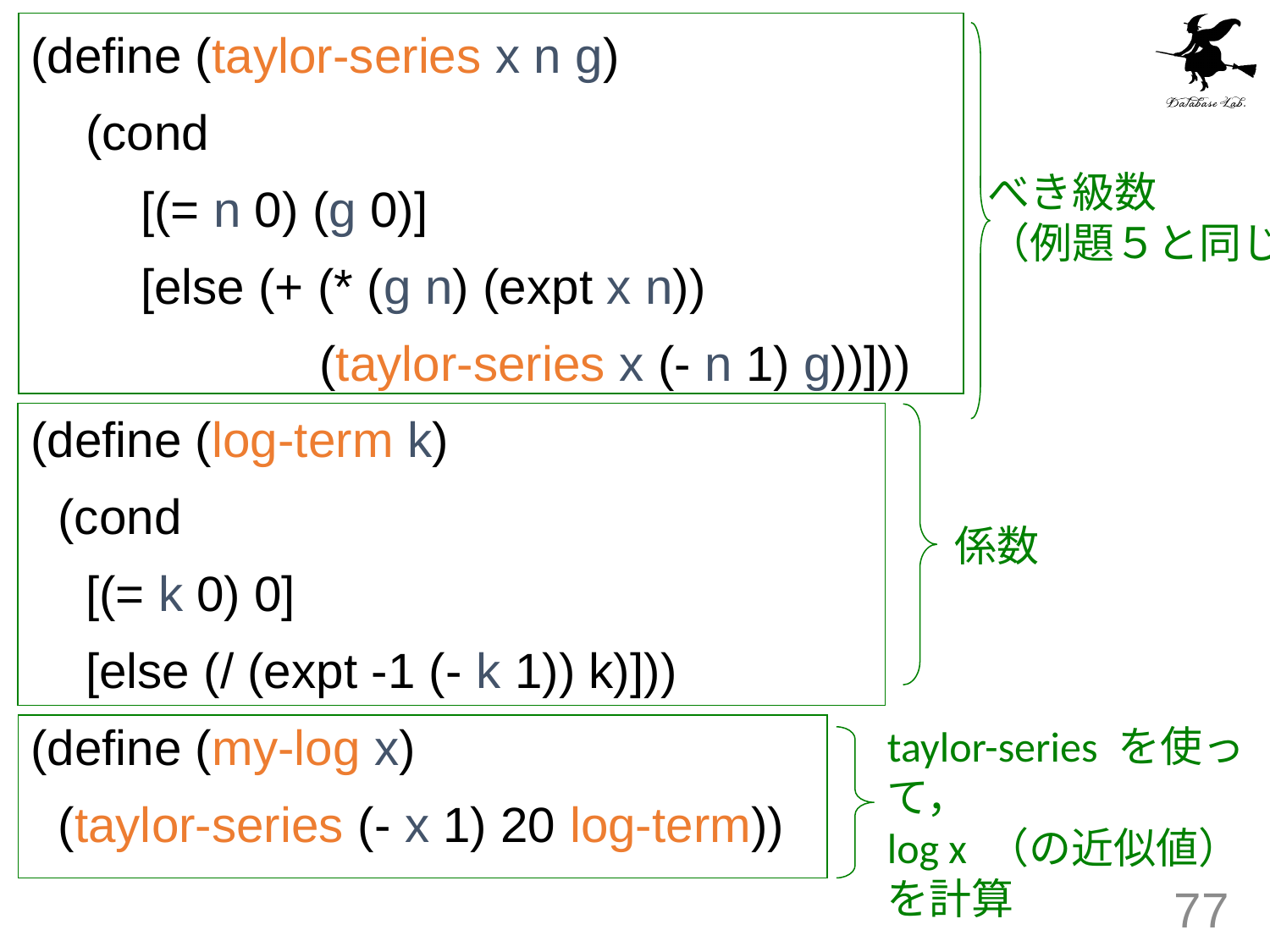

(define (taylor-series x n g)
    (cond
        [(= n 0) (g 0)]
        [else (+ (* (g n) (expt x n))
                     (taylor-series x (- n 1) g))]))
(define (log-term k)
  (cond
    [(= k 0) 0]
    [else (/ (expt -1 (- k 1)) k)]))
(define (my-log x)
  (taylor-series (- x 1) 20 log-term))

べき級数
（例題５と同じ）

係数
taylor-series を使って，
log x （の近似値）
を計算

77